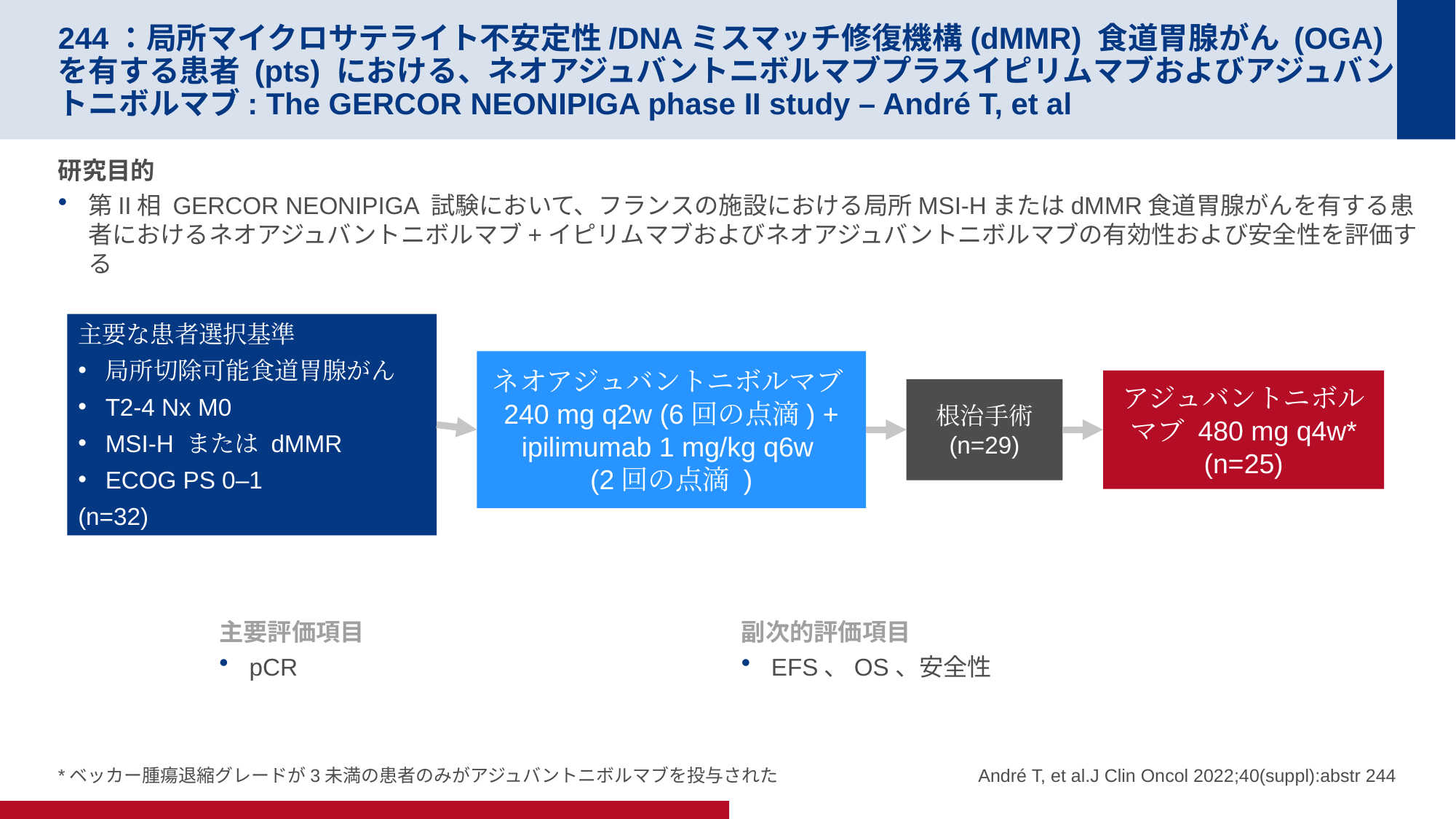

# 244：局所マイクロサテライト不安定性/DNAミスマッチ修復機構(dMMR) 食道胃腺がん (OGA)を有する患者 (pts) における、ネオアジュバントニボルマブプラスイピリムマブおよびアジュバントニボルマブ: The GERCOR NEONIPIGA phase II study – André T, et al
研究目的
第II相 GERCOR NEONIPIGA 試験において、フランスの施設における局所MSI-HまたはdMMR食道胃腺がんを有する患者におけるネオアジュバントニボルマブ+イピリムマブおよびネオアジュバントニボルマブの有効性および安全性を評価する
主要な患者選択基準
局所切除可能食道胃腺がん
T2-4 Nx M0
MSI-H または dMMR
ECOG PS 0–1
(n=32)
ネオアジュバントニボルマブ
240 mg q2w (6回の点滴) + ipilimumab 1 mg/kg q6w
(2回の点滴 )
アジュバントニボルマブ 480 mg q4w*
(n=25)
根治手術
(n=29)
主要評価項目
pCR

副次的評価項目
EFS、OS、安全性
*ベッカー腫瘍退縮グレードが3未満の患者のみがアジュバントニボルマブを投与された
André T, et al.J Clin Oncol 2022;40(suppl):abstr 244